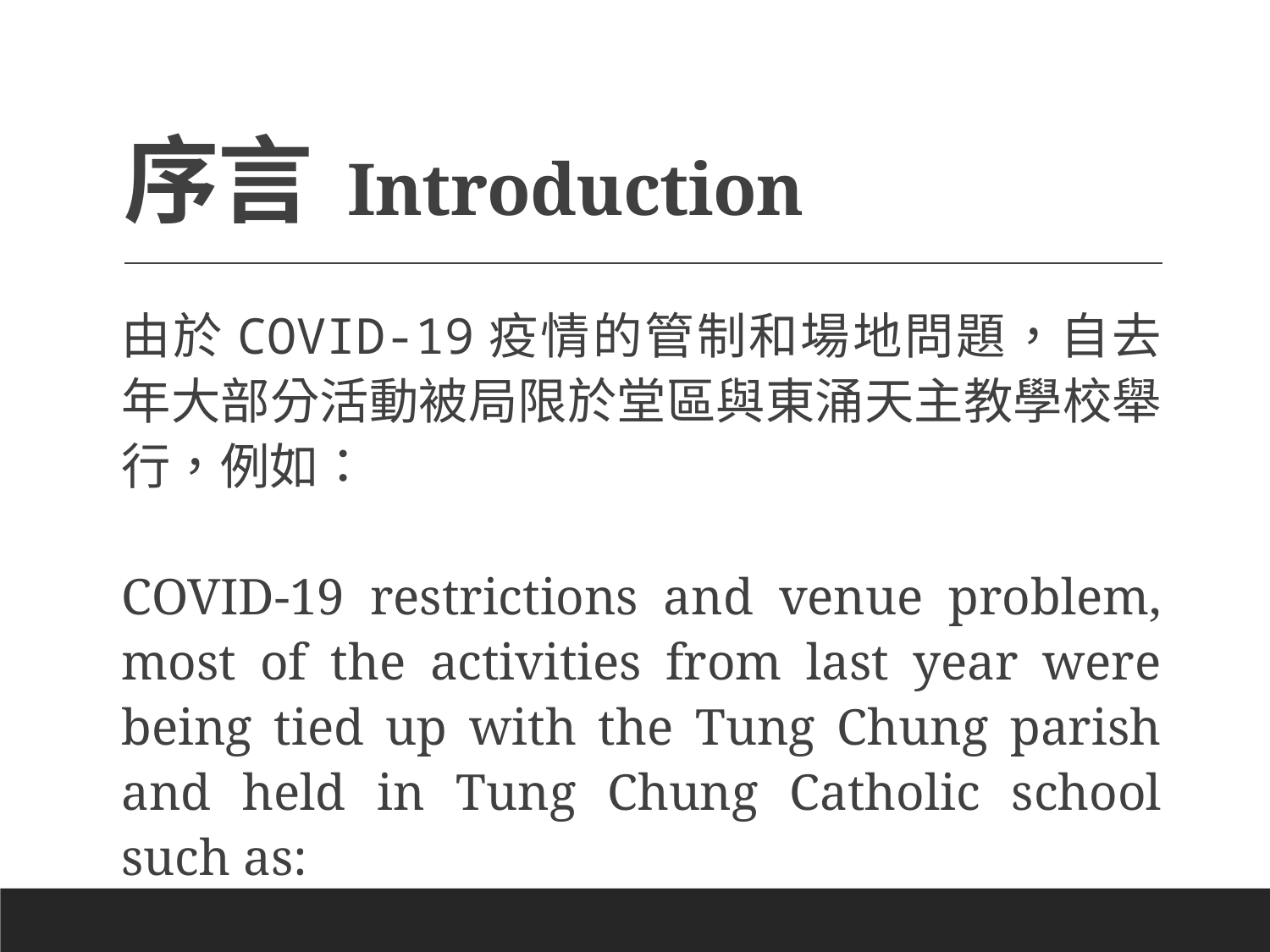

# 序言 Introduction
由於COVID-19疫情的管制和場地問題，自去年大部分活動被局限於堂區與東涌天主教學校舉行，例如：

COVID-19 restrictions and venue problem, most of the activities from last year were being tied up with the Tung Chung parish and held in Tung Chung Catholic school such as: